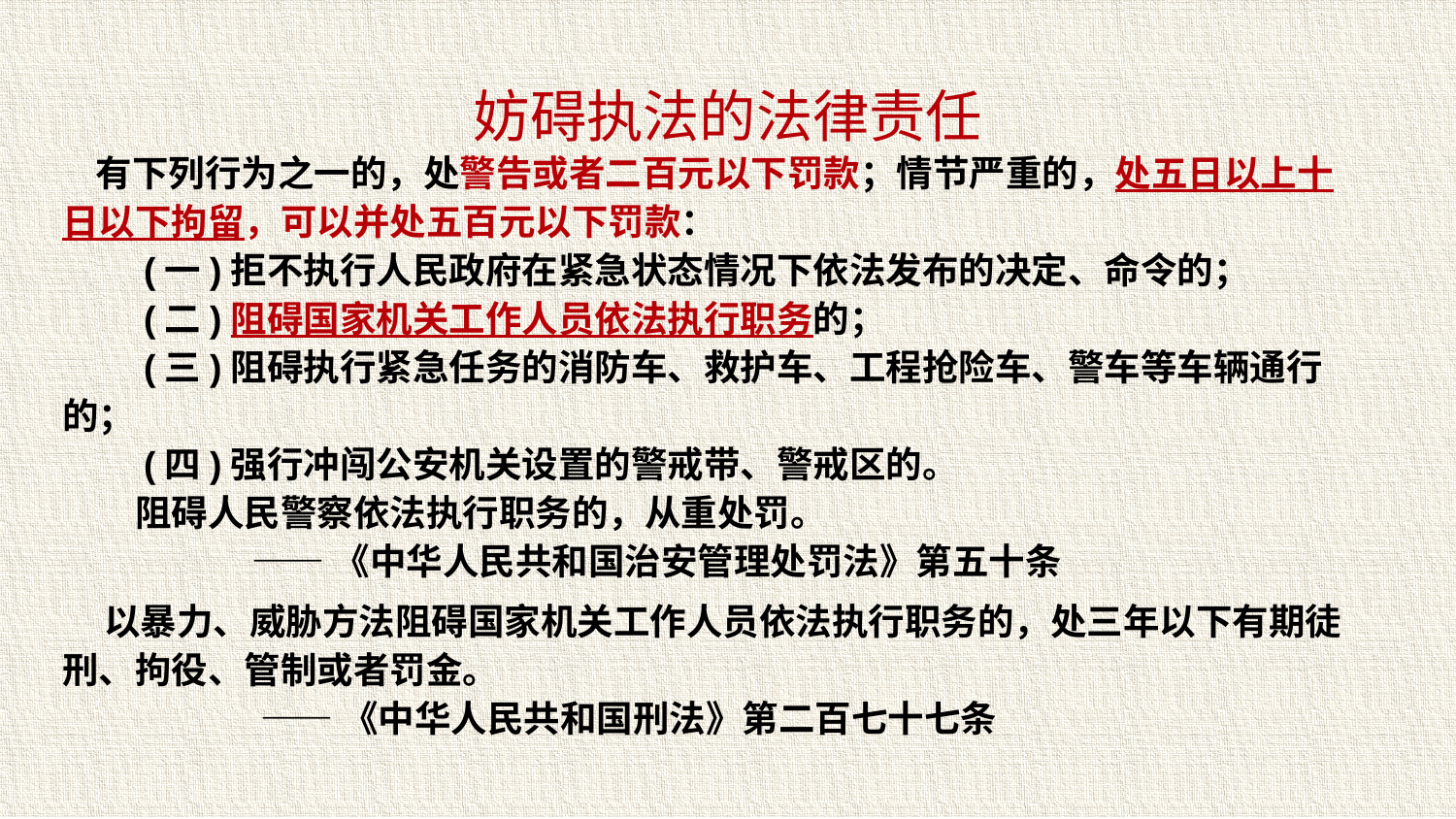

妨碍执法的法律责任
   有下列行为之一的，处警告或者二百元以下罚款；情节严重的，处五日以上十日以下拘留，可以并处五百元以下罚款：
　　(一)拒不执行人民政府在紧急状态情况下依法发布的决定、命令的；
　　(二)阻碍国家机关工作人员依法执行职务的；
　　(三)阻碍执行紧急任务的消防车、救护车、工程抢险车、警车等车辆通行的；
　　(四)强行冲闯公安机关设置的警戒带、警戒区的。
　　阻碍人民警察依法执行职务的，从重处罚。
                       ——《中华人民共和国治安管理处罚法》第五十条
    以暴力、威胁方法阻碍国家机关工作人员依法执行职务的，处三年以下有期徒刑、拘役、管制或者罚金。
                        ——《中华人民共和国刑法》第二百七十七条